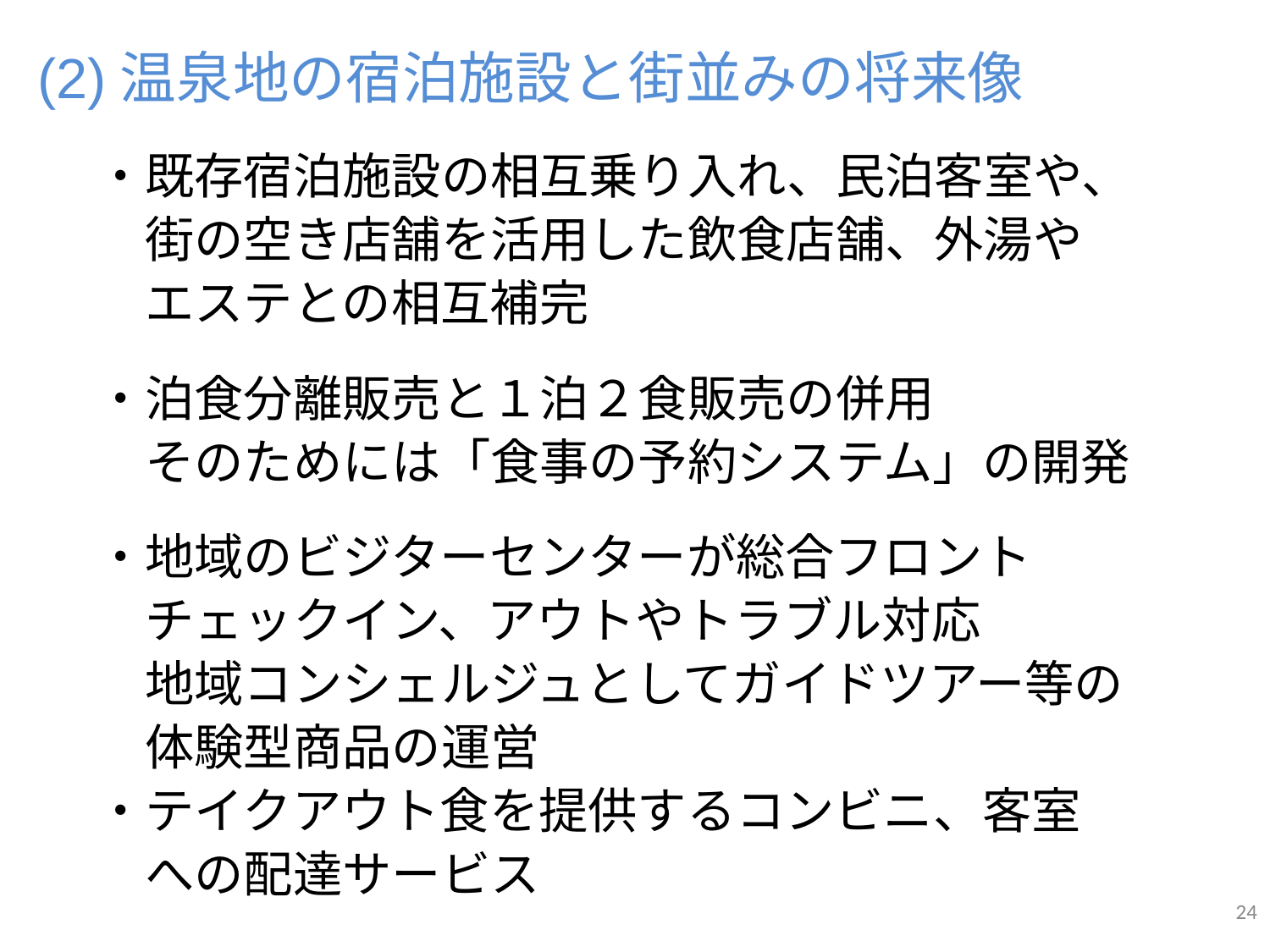

(2)温泉地の宿泊施設と街並みの将来像
・既存宿泊施設の相互乗り入れ、民泊客室や、

　街の空き店舗を活用した飲食店舗、外湯や

　エステとの相互補完

・泊食分離販売と１泊２食販売の併用

　そのためには「食事の予約システム」の開発

・地域のビジターセンターが総合フロント

　チェックイン、アウトやトラブル対応

　地域コンシェルジュとしてガイドツアー等の

　体験型商品の運営

・テイクアウト食を提供するコンビニ、客室

　への配達サービス
24